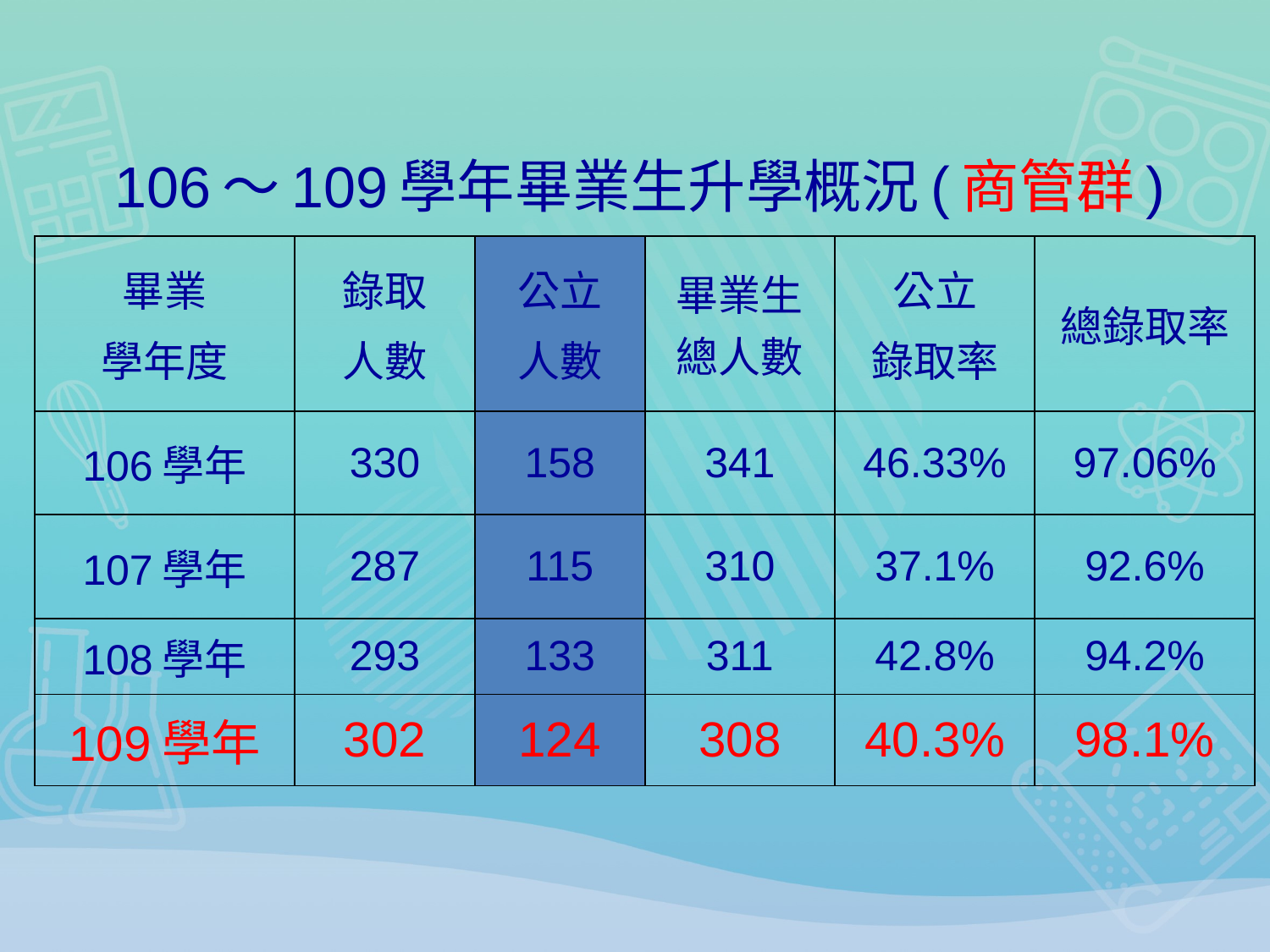

# 106～109學年畢業生升學概況(商管群)
| 畢業 學年度 | 錄取 人數 | 公立 人數 | 畢業生總人數 | 公立 錄取率 | 總錄取率 |
| --- | --- | --- | --- | --- | --- |
| 106學年 | 330 | 158 | 341 | 46.33% | 97.06% |
| 107學年 | 287 | 115 | 310 | 37.1% | 92.6% |
| 108學年 | 293 | 133 | 311 | 42.8% | 94.2% |
| 109學年 | 302 | 124 | 308 | 40.3% | 98.1% |